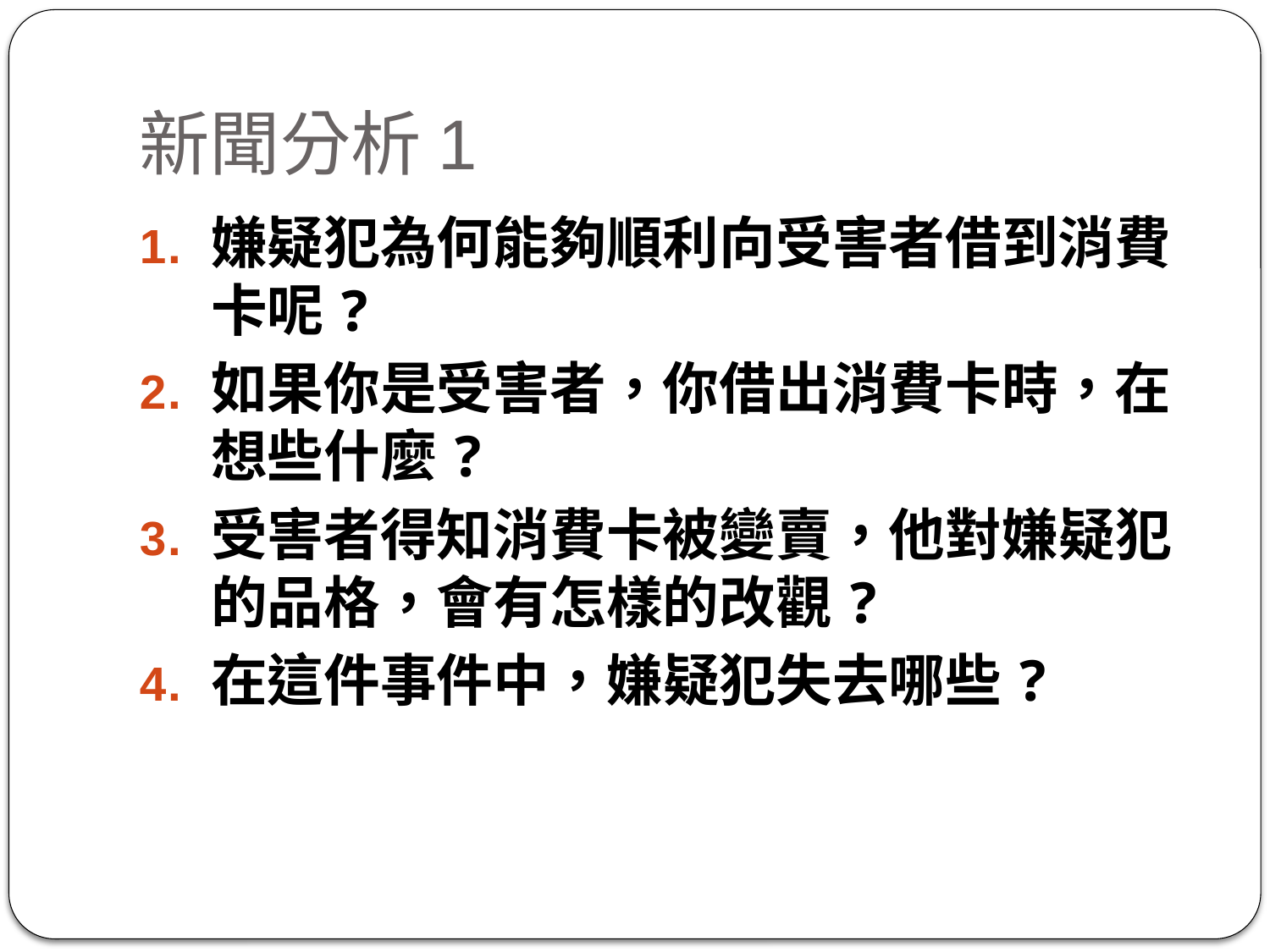

# 新聞分析1
嫌疑犯為何能夠順利向受害者借到消費卡呢?
如果你是受害者，你借出消費卡時，在想些什麼?
受害者得知消費卡被變賣，他對嫌疑犯的品格，會有怎樣的改觀?
在這件事件中，嫌疑犯失去哪些?